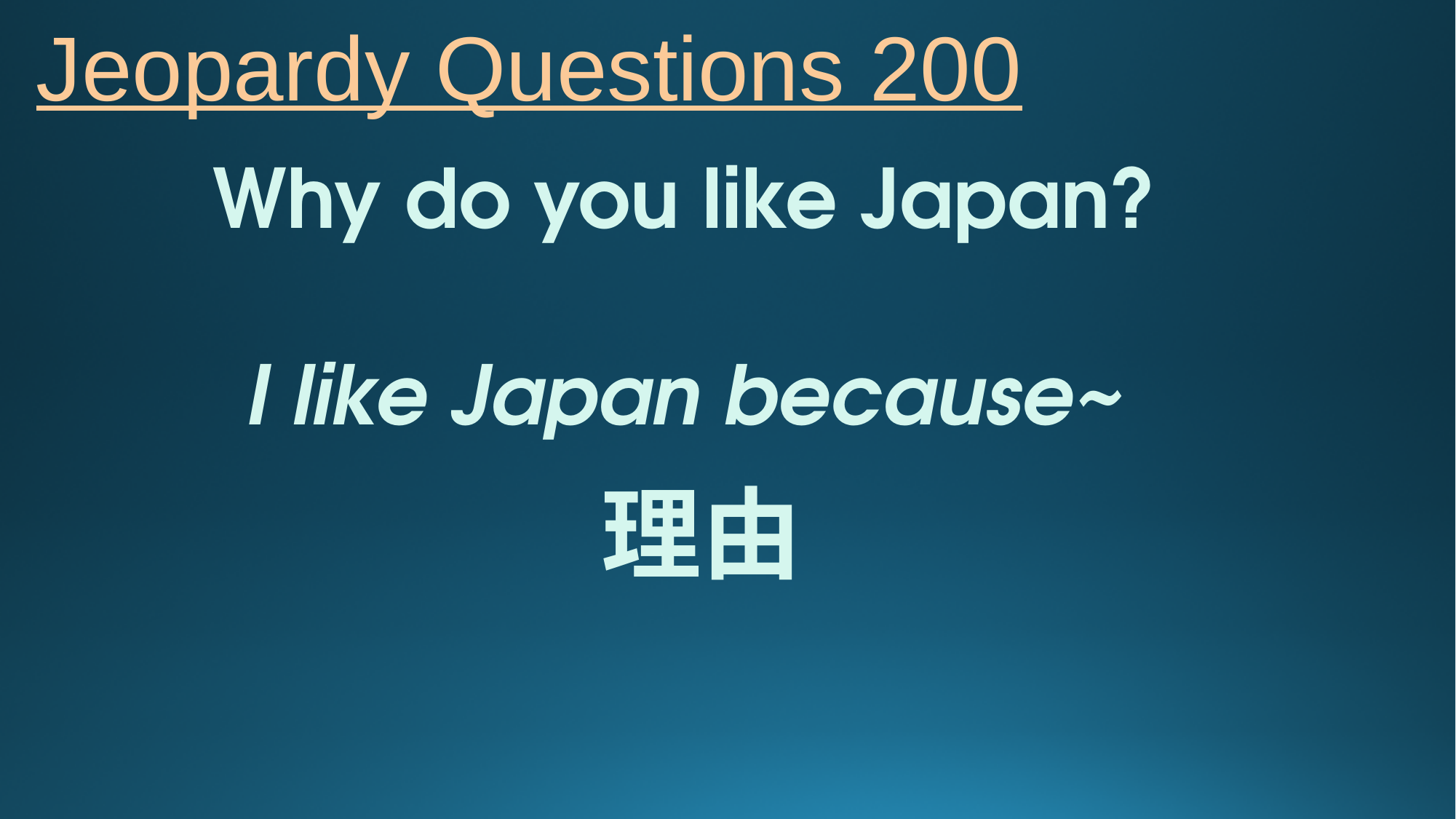

# Jeopardy Questions 200
Why do you like Japan?

I like Japan because~
理由